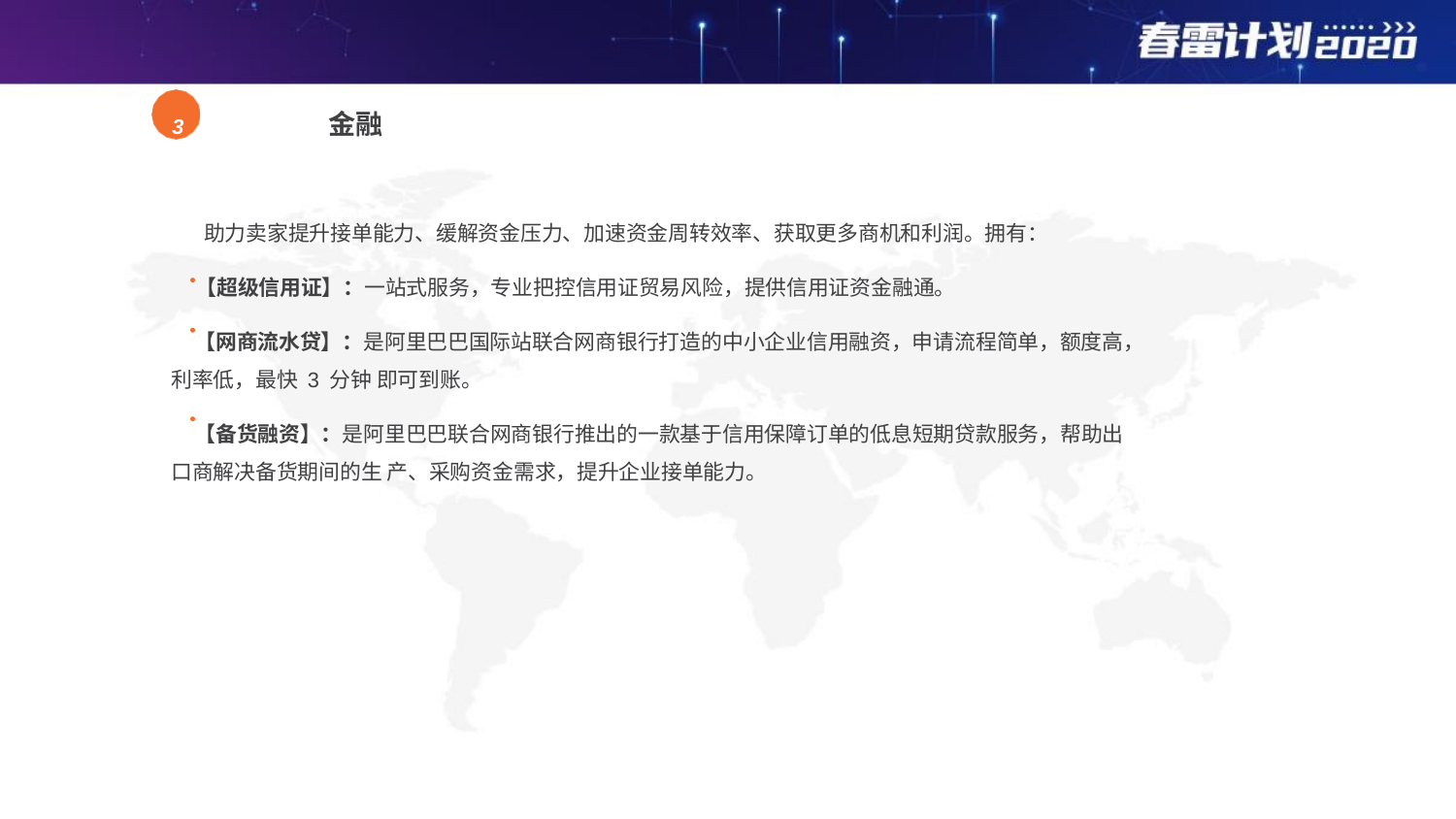

3	 金融
      助力卖家提升接单能力、缓解资金压力、加速资金周转效率、获取更多商机和利润。拥有：
    【超级信用证】：一站式服务，专业把控信用证贸易风险，提供信用证资金融通。
    【网商流水贷】：是阿里巴巴国际站联合网商银行打造的中小企业信用融资，申请流程简单，额度高，利率低，最快 3 分钟 即可到账。
    【备货融资】：是阿里巴巴联合网商银行推出的一款基于信用保障订单的低息短期贷款服务，帮助出口商解决备货期间的生 产、采购资金需求，提升企业接单能力。